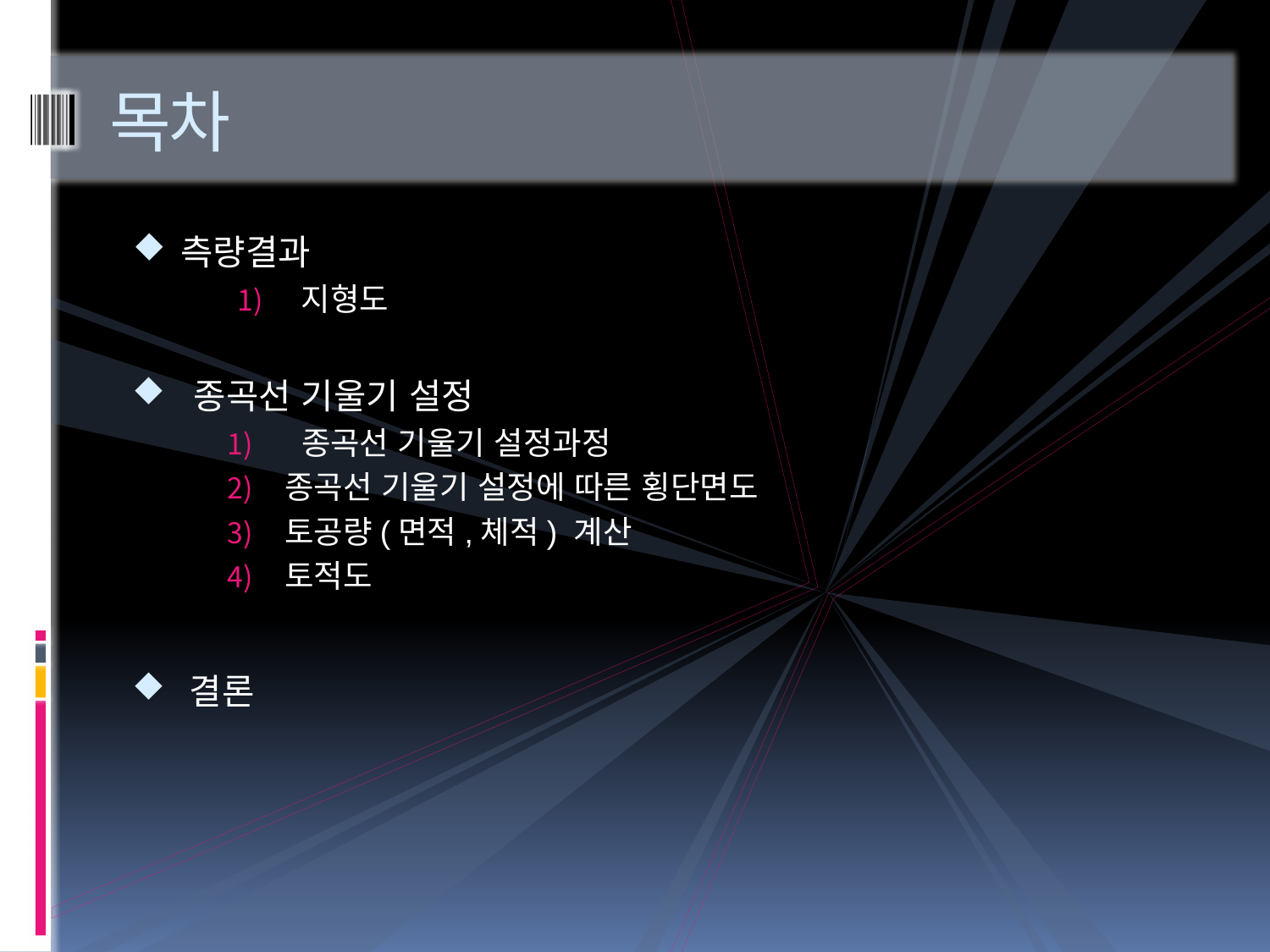

# 목차
측량결과
지형도

 종곡선 기울기 설정
 종곡선 기울기 설정과정
종곡선 기울기 설정에 따른 횡단면도
토공량(면적,체적) 계산
토적도

결론